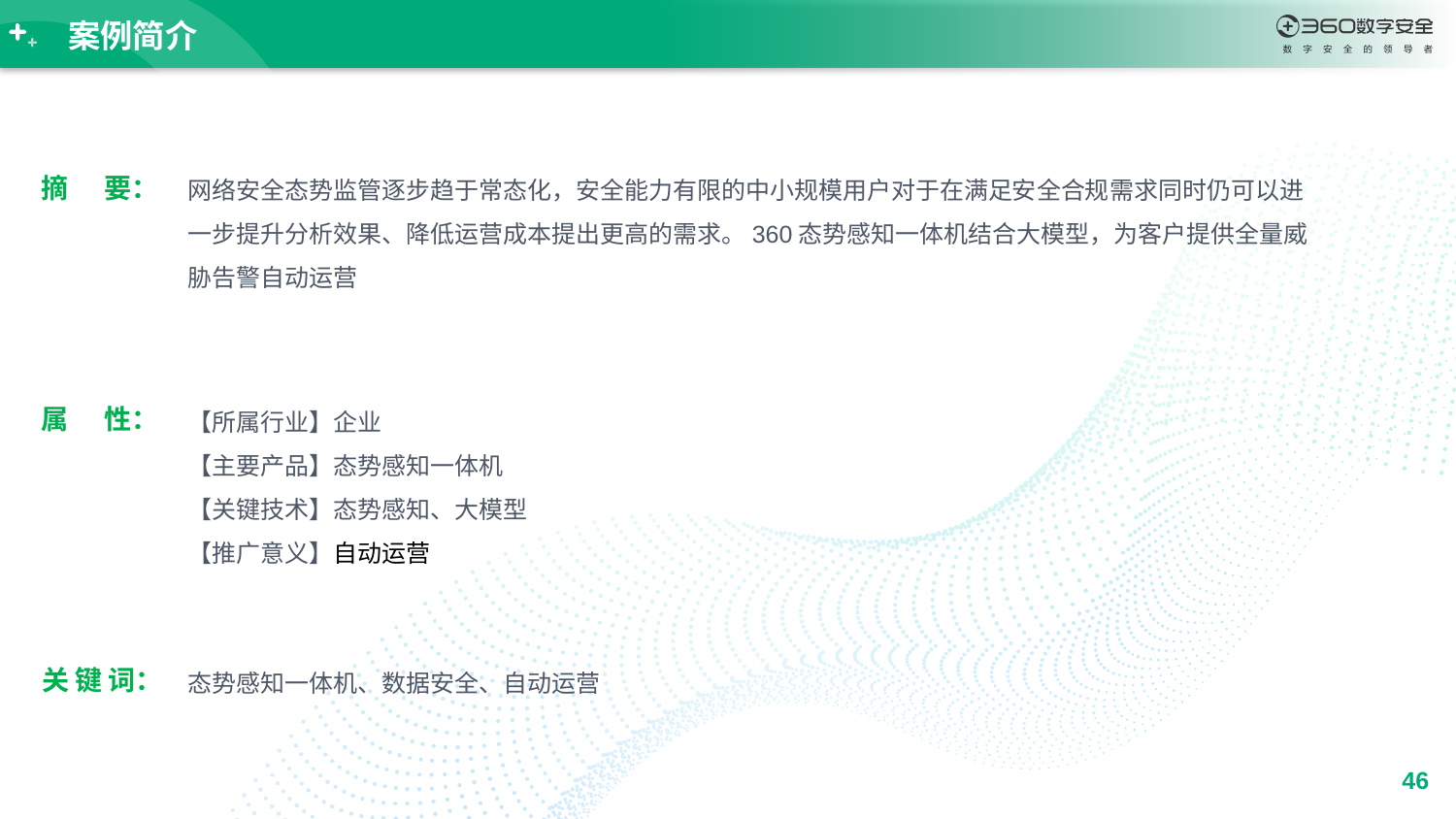

# 案例简介
网络安全态势监管逐步趋于常态化，安全能力有限的中小规模用户对于在满足安全合规需求同时仍可以进一步提升分析效果、降低运营成本提出更高的需求。360态势感知一体机结合大模型，为客户提供全量威胁告警自动运营
摘      要：
【所属行业】企业
【主要产品】态势感知一体机
【关键技术】态势感知、大模型
【推广意义】自动运营
属      性：
态势感知一体机、数据安全、自动运营
关 键 词：
46